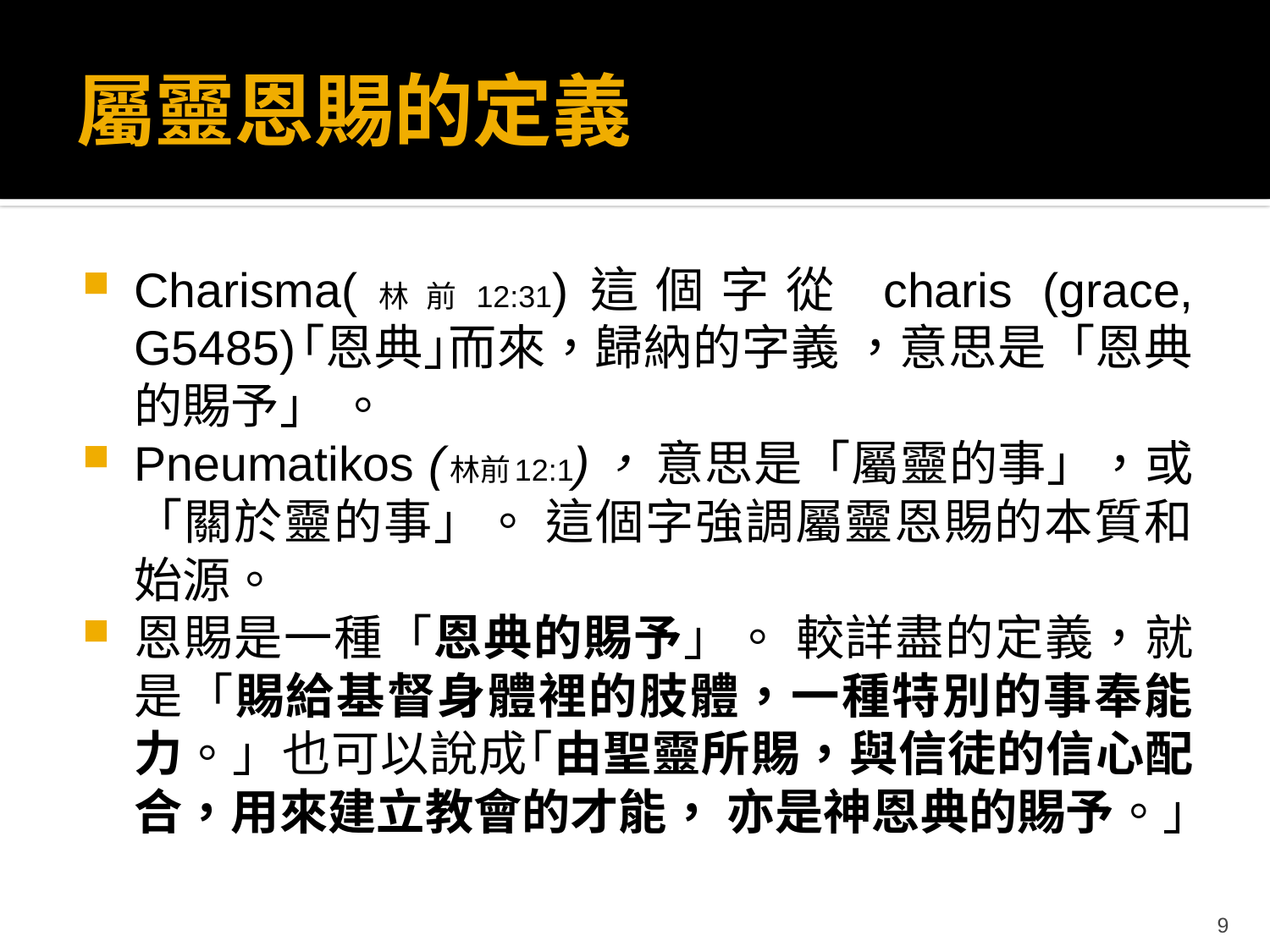

# 屬靈恩賜的定義
Charisma(林前12:31)這個字從 charis (grace, G5485)｢恩典｣而來，歸納的字義 ，意思是「恩典的賜予」 。
Pneumatikos (林前12:1)， 意思是「屬靈的事」，或「關於靈的事」。 這個字強調屬靈恩賜的本質和始源。
恩賜是一種「恩典的賜予」。 較詳盡的定義，就是「賜給基督身體裡的肢體，一種特別的事奉能力。」也可以說成｢由聖靈所賜，與信徒的信心配合，用來建立教會的才能， 亦是神恩典的賜予。｣

9